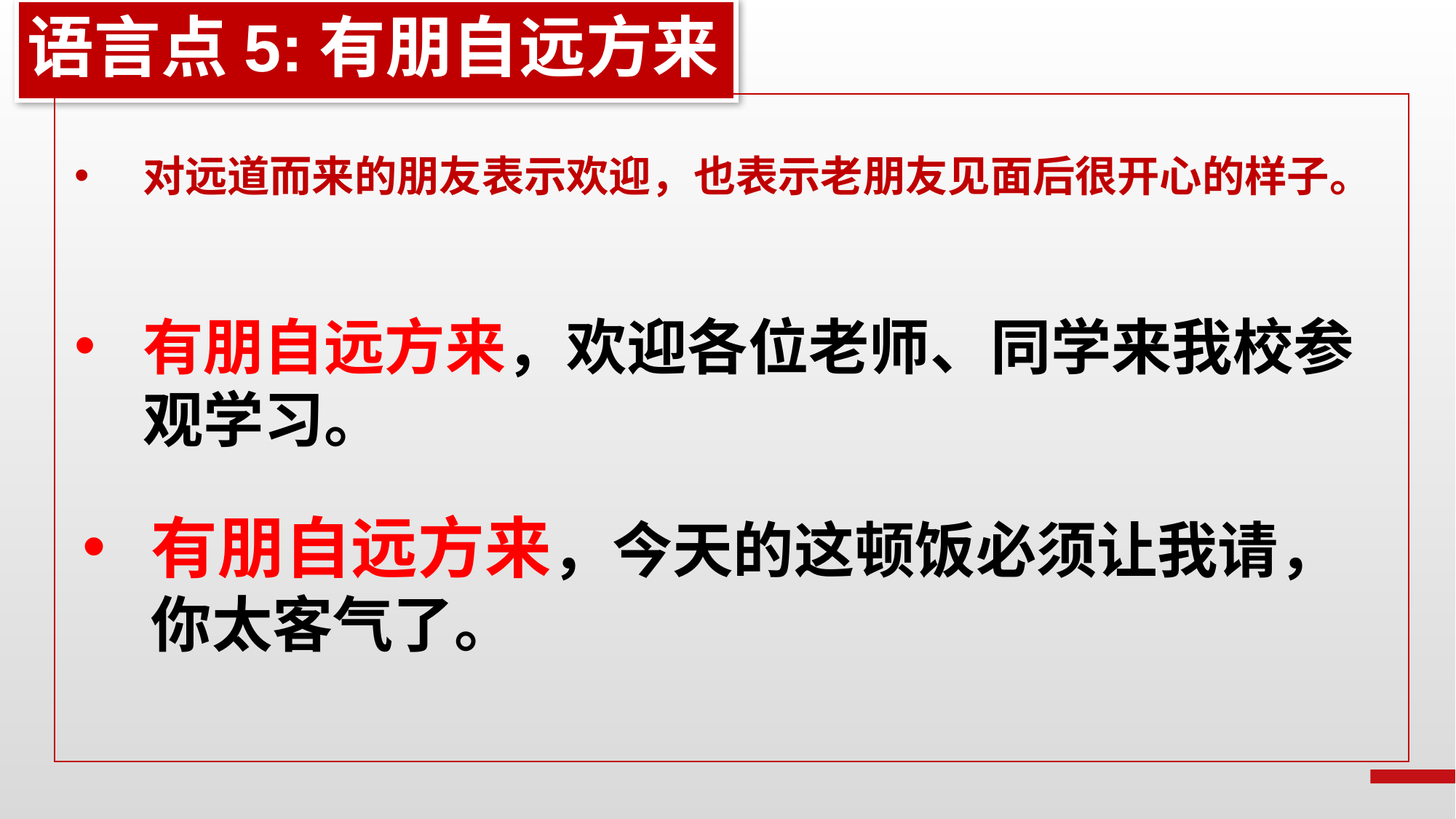

语言点5:有朋自远方来

对远道而来的朋友表示欢迎，也表示老朋友见面后很开心的样子。
有朋自远方来，欢迎各位老师、同学来我校参观学习。
有朋自远方来，今天的这顿饭必须让我请，你太客气了。